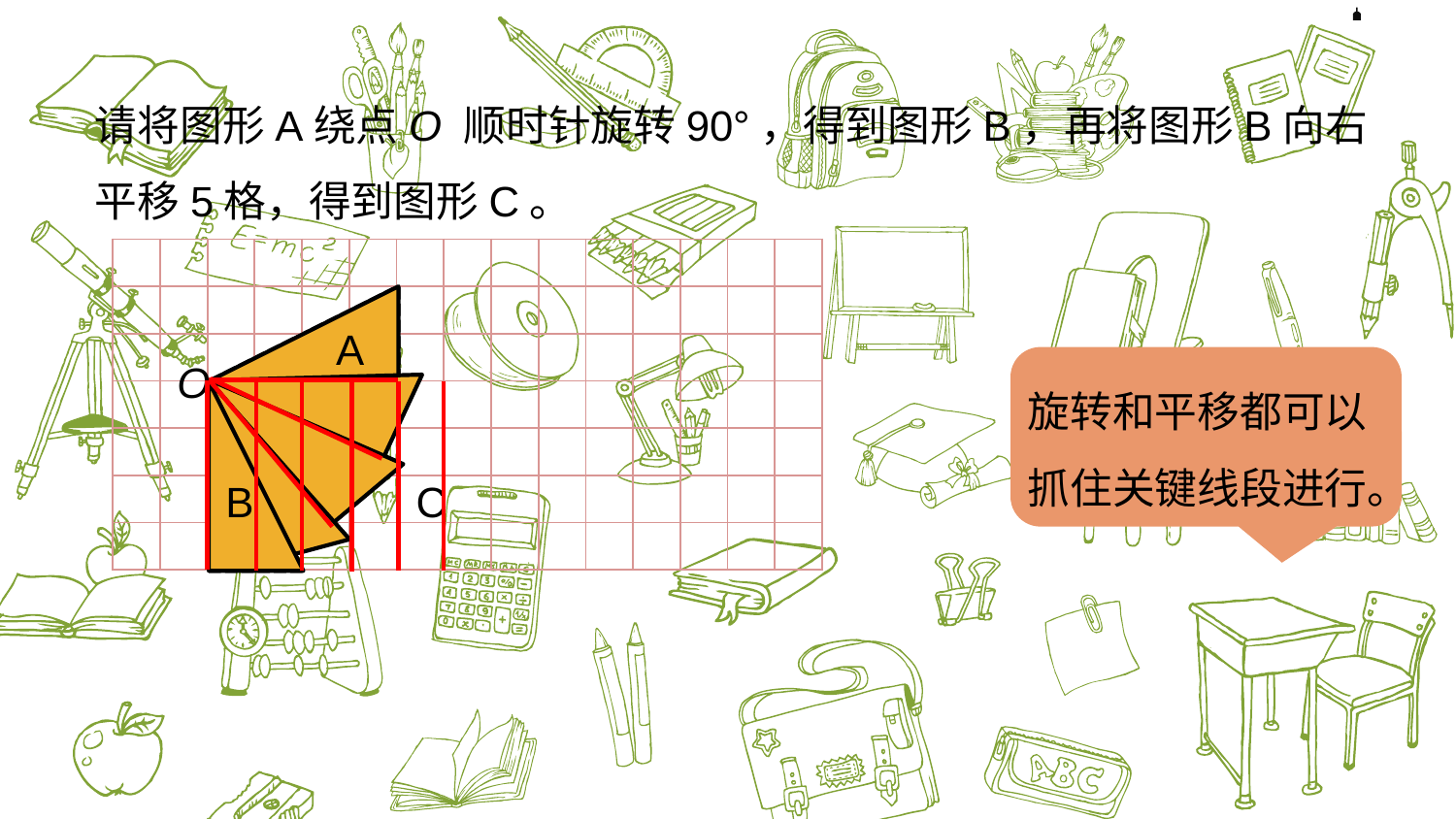

请将图形A绕点O 顺时针旋转90°，得到图形B，再将图形B向右平移5格，得到图形C。
|  |  |  |  |  |  |  |  |  |  |  |  |  |  |  |
| --- | --- | --- | --- | --- | --- | --- | --- | --- | --- | --- | --- | --- | --- | --- |
|  |  |  |  |  |  |  |  |  |  |  |  |  |  |  |
|  |  |  |  |  |  |  |  |  |  |  |  |  |  |  |
|  |  |  |  |  |  |  |  |  |  |  |  |  |  |  |
|  |  |  |  |  |  |  |  |  |  |  |  |  |  |  |
|  |  |  |  |  |  |  |  |  |  |  |  |  |  |  |
|  |  |  |  |  |  |  |  |  |  |  |  |  |  |  |

A

旋转和平移都可以抓住关键线段进行。
O

B
C